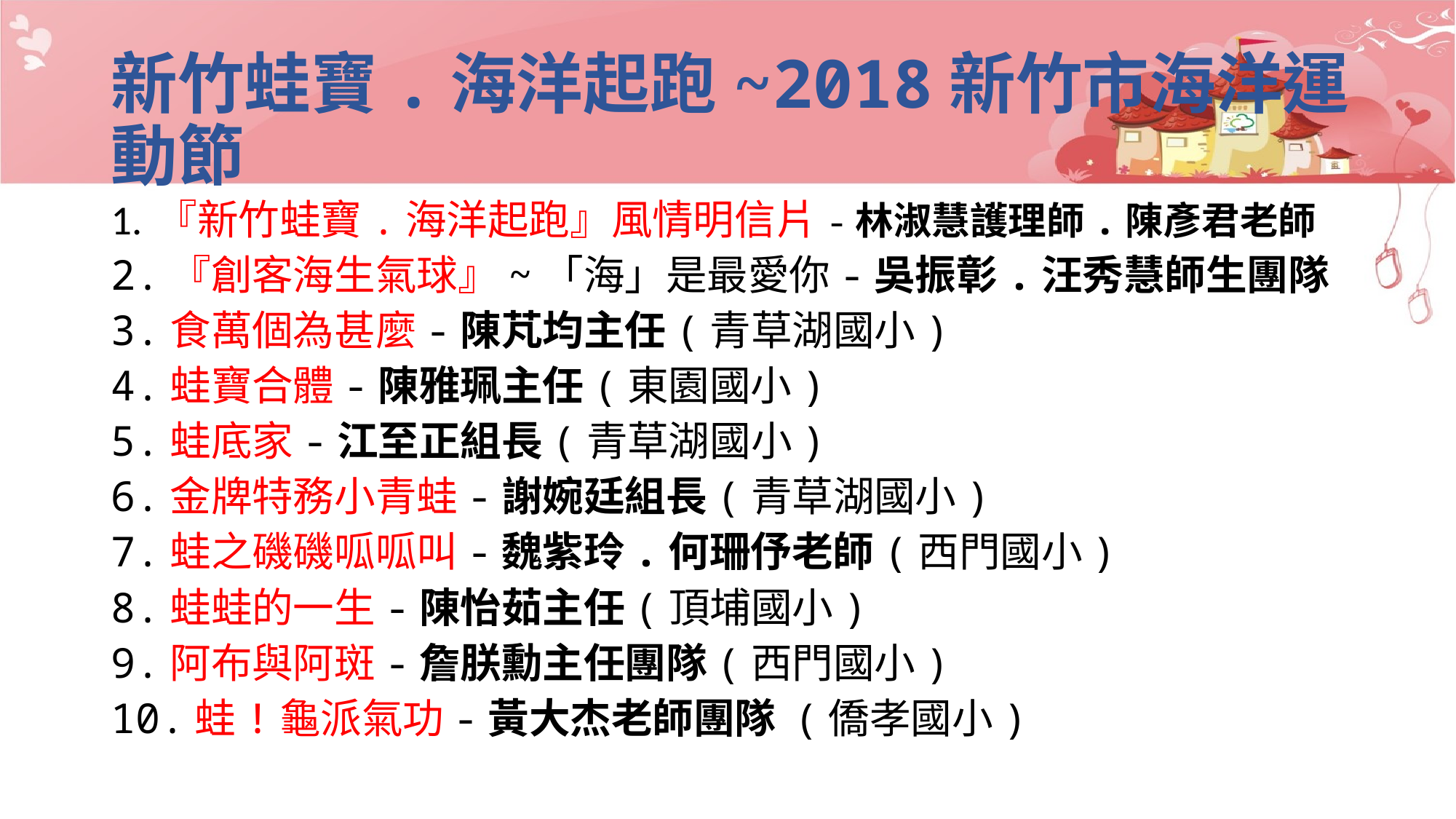

# 新竹蛙寶.海洋起跑~2018新竹市海洋運動節
1. 『新竹蛙寶.海洋起跑』風情明信片-林淑慧護理師.陳彥君老師
2.『創客海生氣球』~「海」是最愛你-吳振彰.汪秀慧師生團隊
3.食萬個為甚麼-陳芃均主任(青草湖國小)
4.蛙寶合體-陳雅珮主任(東園國小)
5.蛙底家-江至正組長(青草湖國小)
6.金牌特務小青蛙-謝婉廷組長(青草湖國小)
7.蛙之磯磯呱呱叫-魏紫玲.何珊伃老師(西門國小)
8.蛙蛙的一生-陳怡茹主任(頂埔國小)
9.阿布與阿斑-詹朕勳主任團隊(西門國小)
10.蛙!龜派氣功-黃大杰老師團隊 (僑孝國小)